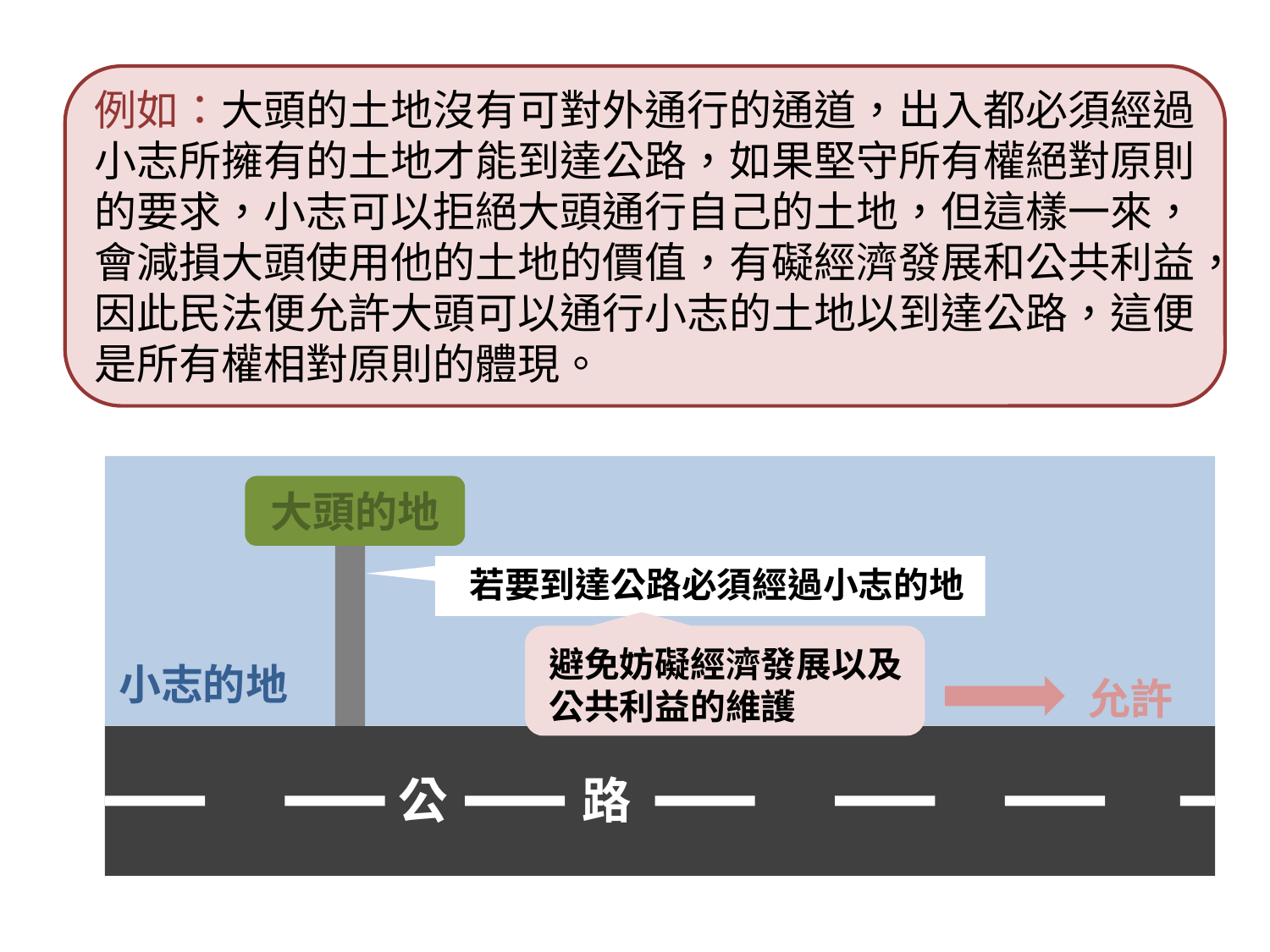

例如：大頭的土地沒有可對外通行的通道，出入都必須經過小志所擁有的土地才能到達公路，如果堅守所有權絕對原則的要求，小志可以拒絕大頭通行自己的土地，但這樣一來，會減損大頭使用他的土地的價值，有礙經濟發展和公共利益，因此民法便允許大頭可以通行小志的土地以到達公路，這便是所有權相對原則的體現。

大頭的地

若要到達公路必須經過小志的地

避免妨礙經濟發展以及
公共利益的維護
小志的地
允許

公
路